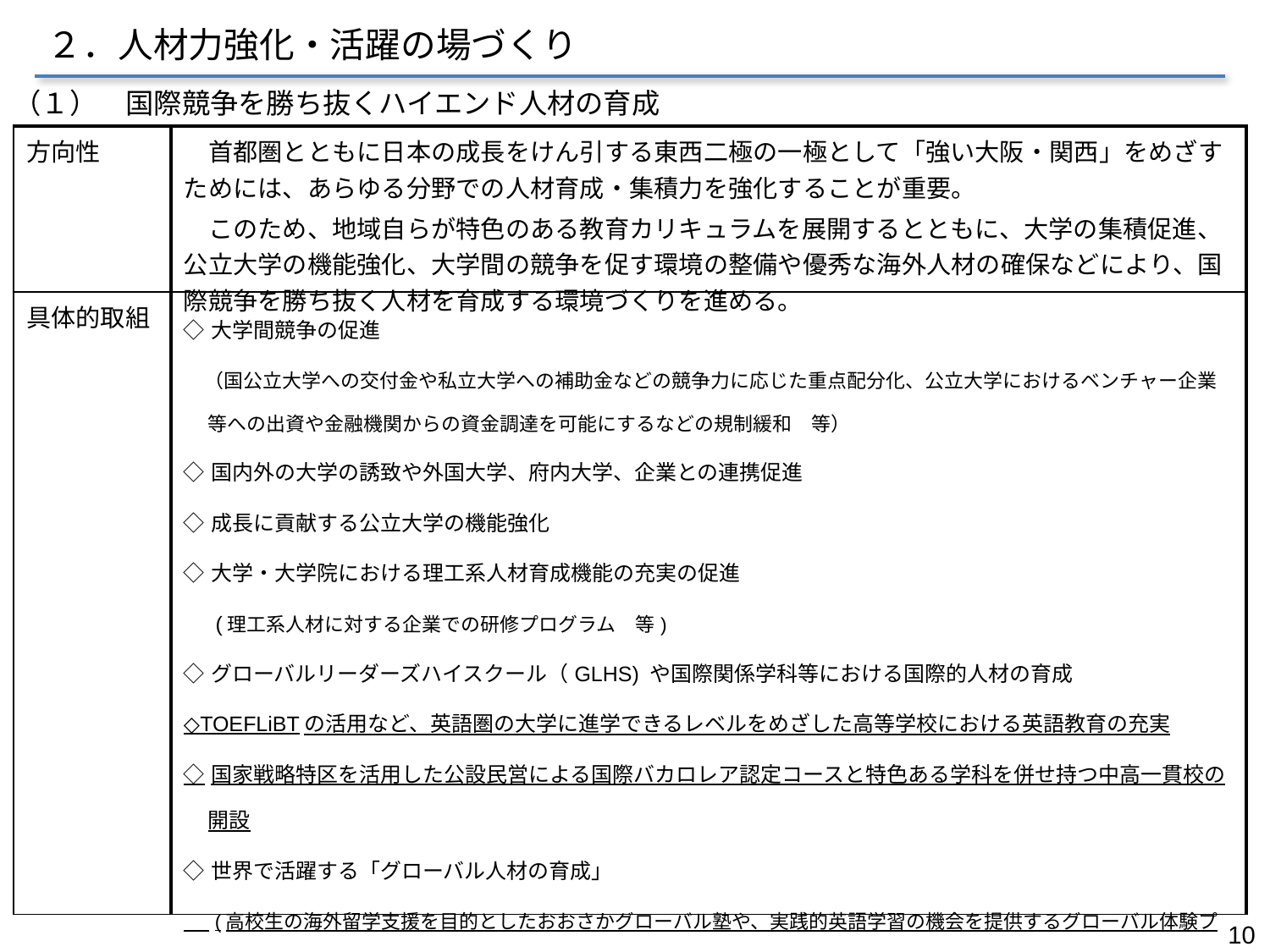

２．人材力強化・活躍の場づくり
（１）　国際競争を勝ち抜くハイエンド人材の育成
| 方向性 | 首都圏とともに日本の成長をけん引する東西二極の一極として「強い大阪・関西」をめざすためには、あらゆる分野での人材育成・集積力を強化することが重要。 　このため、地域自らが特色のある教育カリキュラムを展開するとともに、大学の集積促進、公立大学の機能強化、大学間の競争を促す環境の整備や優秀な海外人材の確保などにより、国際競争を勝ち抜く人材を育成する環境づくりを進める。 |
| --- | --- |
| 具体的取組 | ◇大学間競争の促進 　（国公立大学への交付金や私立大学への補助金などの競争力に応じた重点配分化、公立大学におけるベンチャー企業等への出資や金融機関からの資金調達を可能にするなどの規制緩和　等） ◇国内外の大学の誘致や外国大学、府内大学、企業との連携促進 ◇成長に貢献する公立大学の機能強化 ◇大学・大学院における理工系人材育成機能の充実の促進 　 (理工系人材に対する企業での研修プログラム　等) ◇グローバルリーダーズハイスクール（GLHS) や国際関係学科等における国際的人材の育成 ◇TOEFLiBTの活用など、英語圏の大学に進学できるレベルをめざした高等学校における英語教育の充実 ◇国家戦略特区を活用した公設民営による国際バカロレア認定コースと特色ある学科を併せ持つ中高一貫校の開設 ◇世界で活躍する「グローバル人材の育成」 　 (高校生の海外留学支援を目的としたおおさかグローバル塾や、実践的英語学習の機会を提供するグローバル体験プログラムなどを通じて、若者の海外留学を支援) |
10